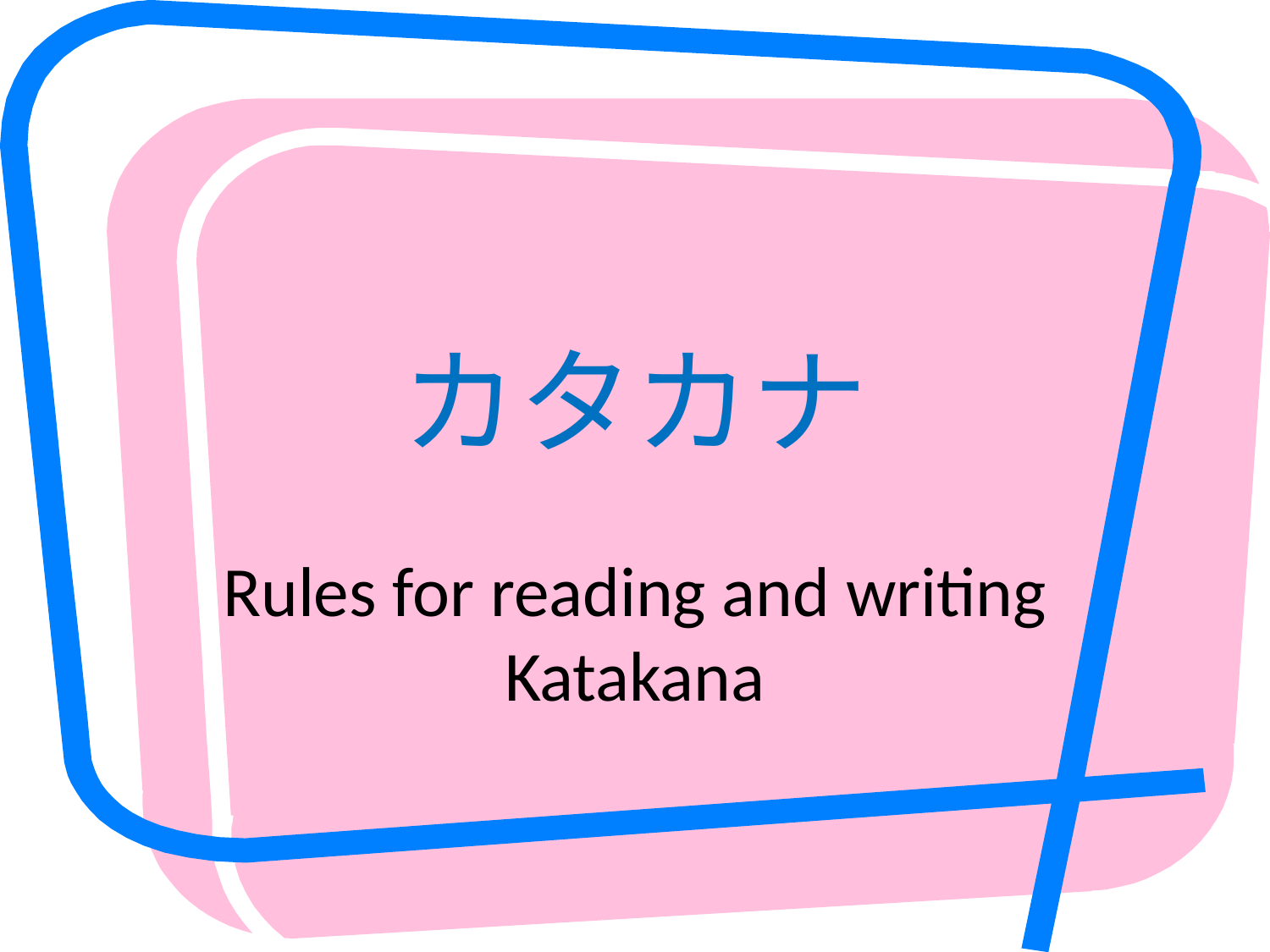

# カタカナ
Rules for reading and writing Katakana